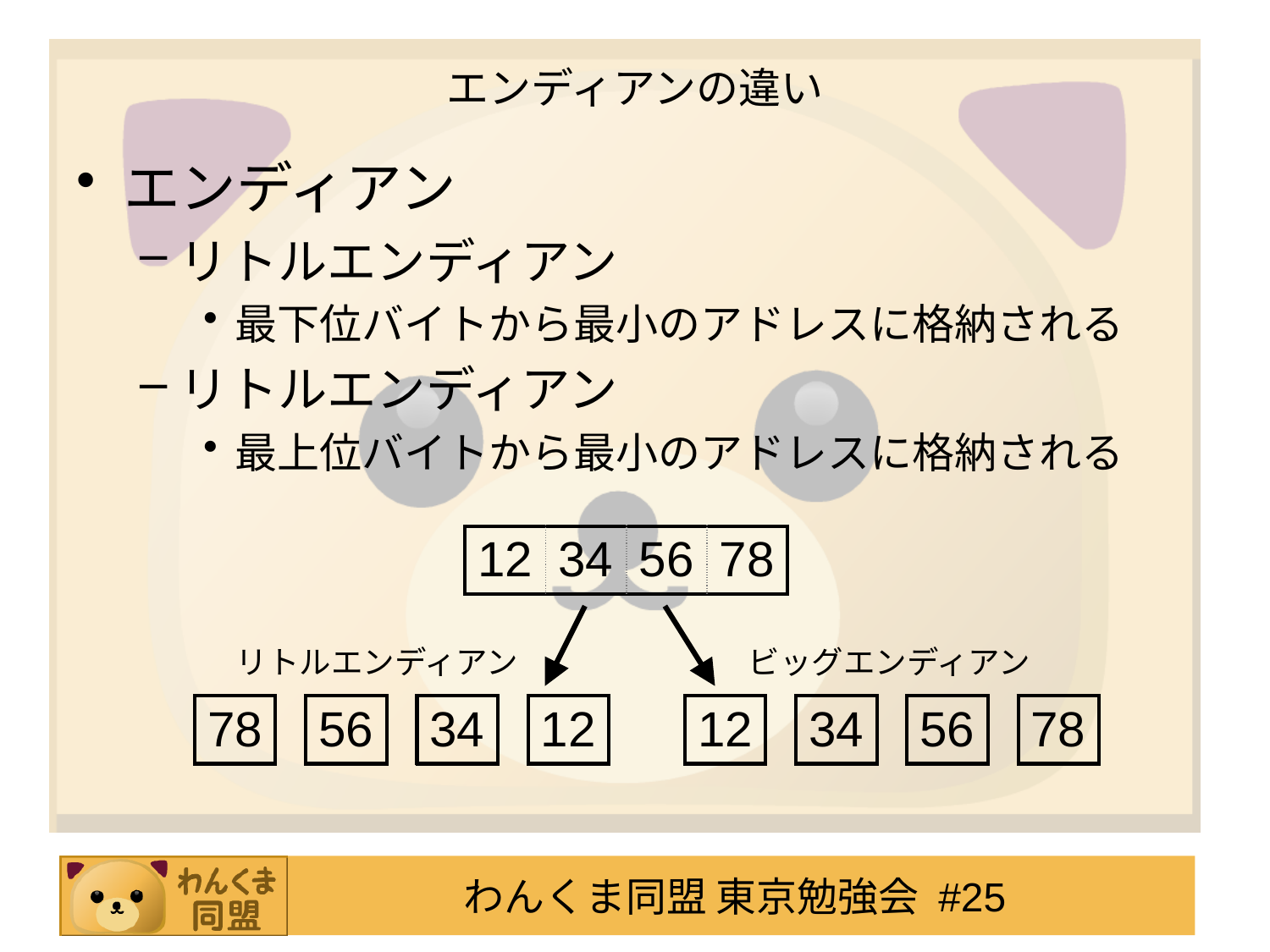

# エンディアンの違い
エンディアン
リトルエンディアン
最下位バイトから最小のアドレスに格納される
リトルエンディアン
最上位バイトから最小のアドレスに格納される
| 12 | 34 | 56 | 78 |
| --- | --- | --- | --- |

リトルエンディアン
ビッグエンディアン
| 78 |  | 56 |  | 34 |  | 12 |
| --- | --- | --- | --- | --- | --- | --- |
| 12 |  | 34 |  | 56 |  | 78 |
| --- | --- | --- | --- | --- | --- | --- |